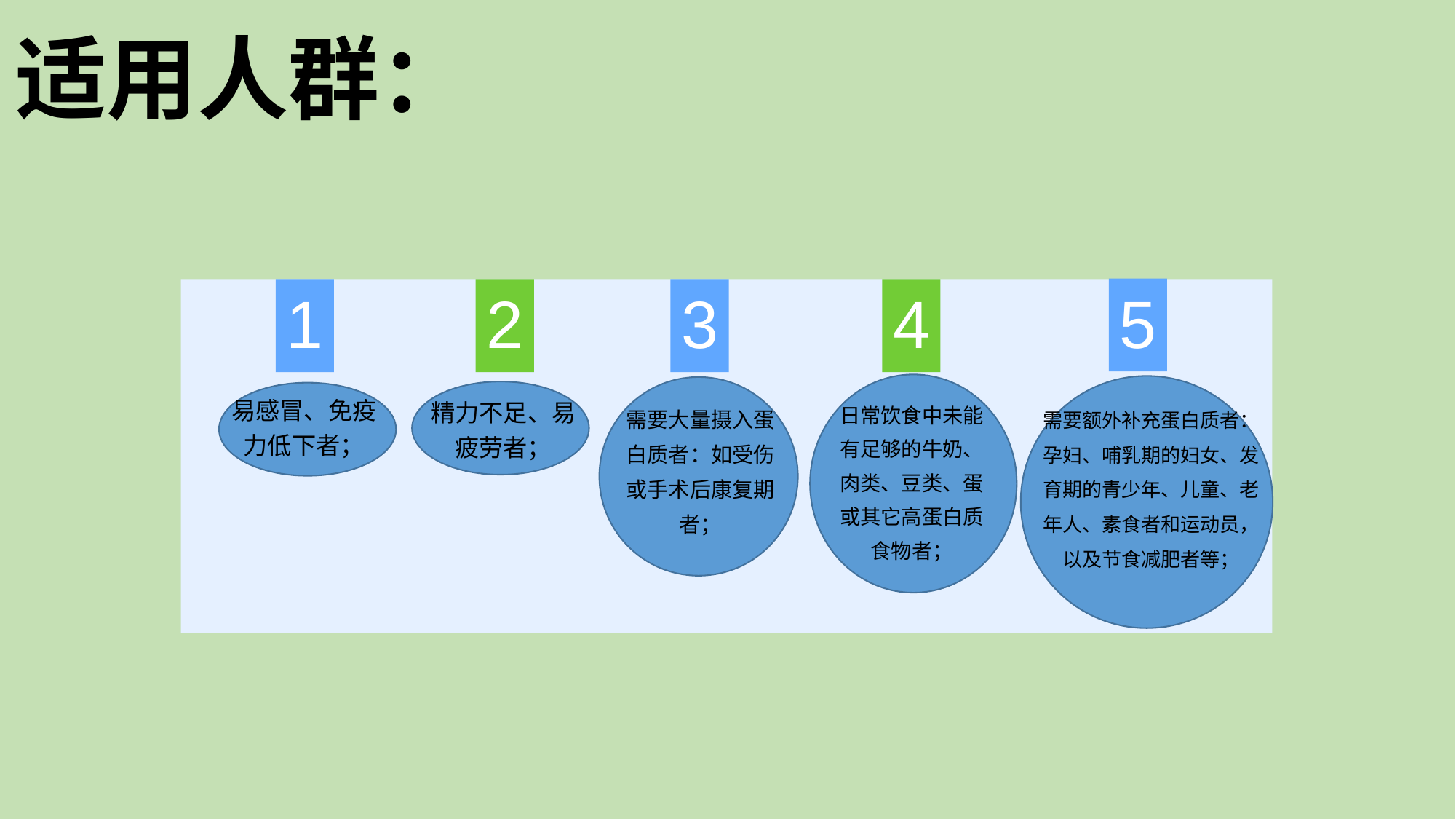

# 适用人群：
5

1
2
3
4

易感冒、免疫力低下者；
精力不足、易疲劳者；
日常饮食中未能有足够的牛奶、肉类、豆类、蛋或其它高蛋白质食物者；
需要额外补充蛋白质者：孕妇、哺乳期的妇女、发育期的青少年、儿童、老年人、素食者和运动员，以及节食减肥者等；
需要大量摄入蛋白质者：如受伤或手术后康复期者；